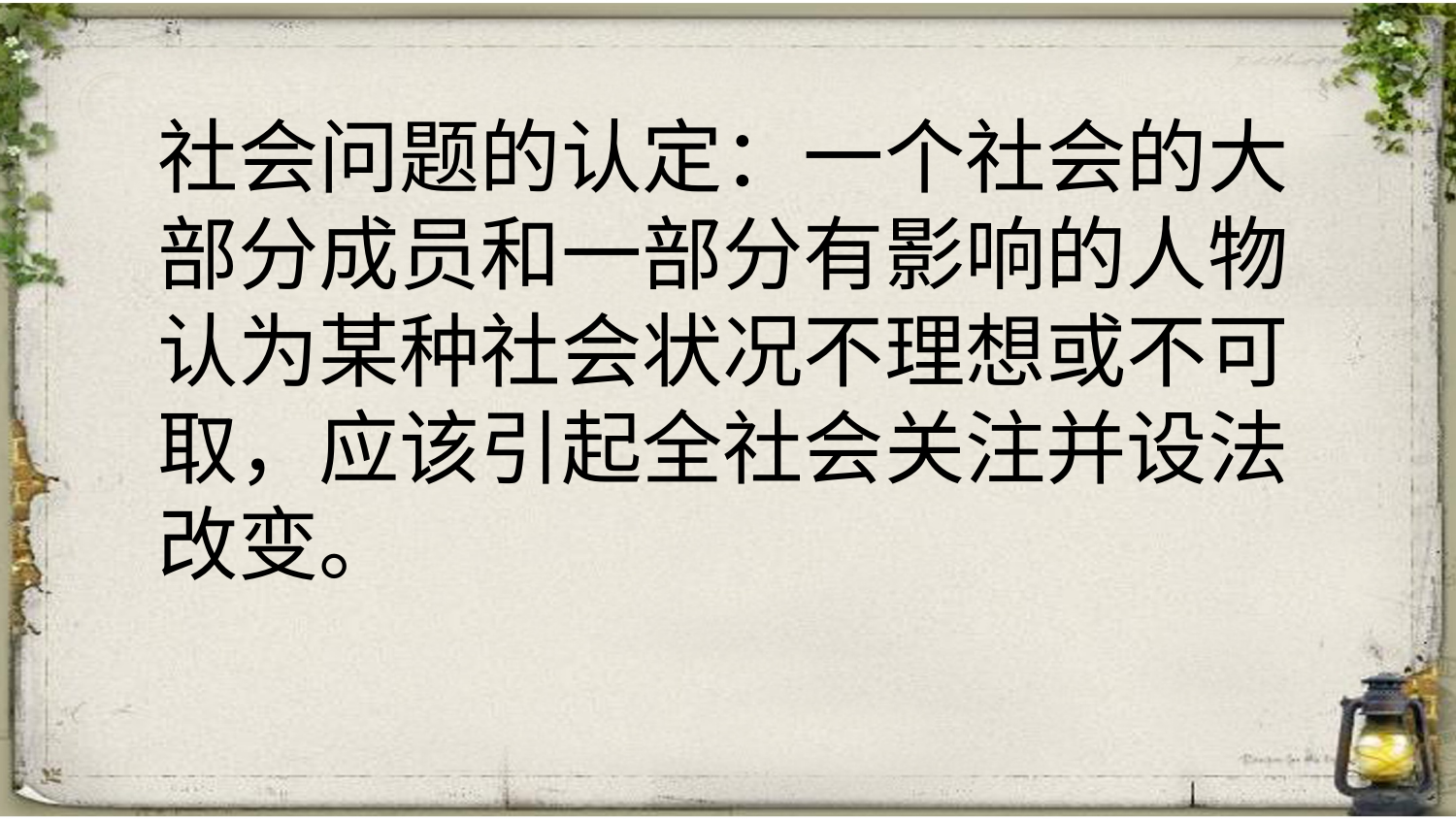

社会问题的认定：一个社会的大部分成员和一部分有影响的人物认为某种社会状况不理想或不可取，应该引起全社会关注并设法改变。